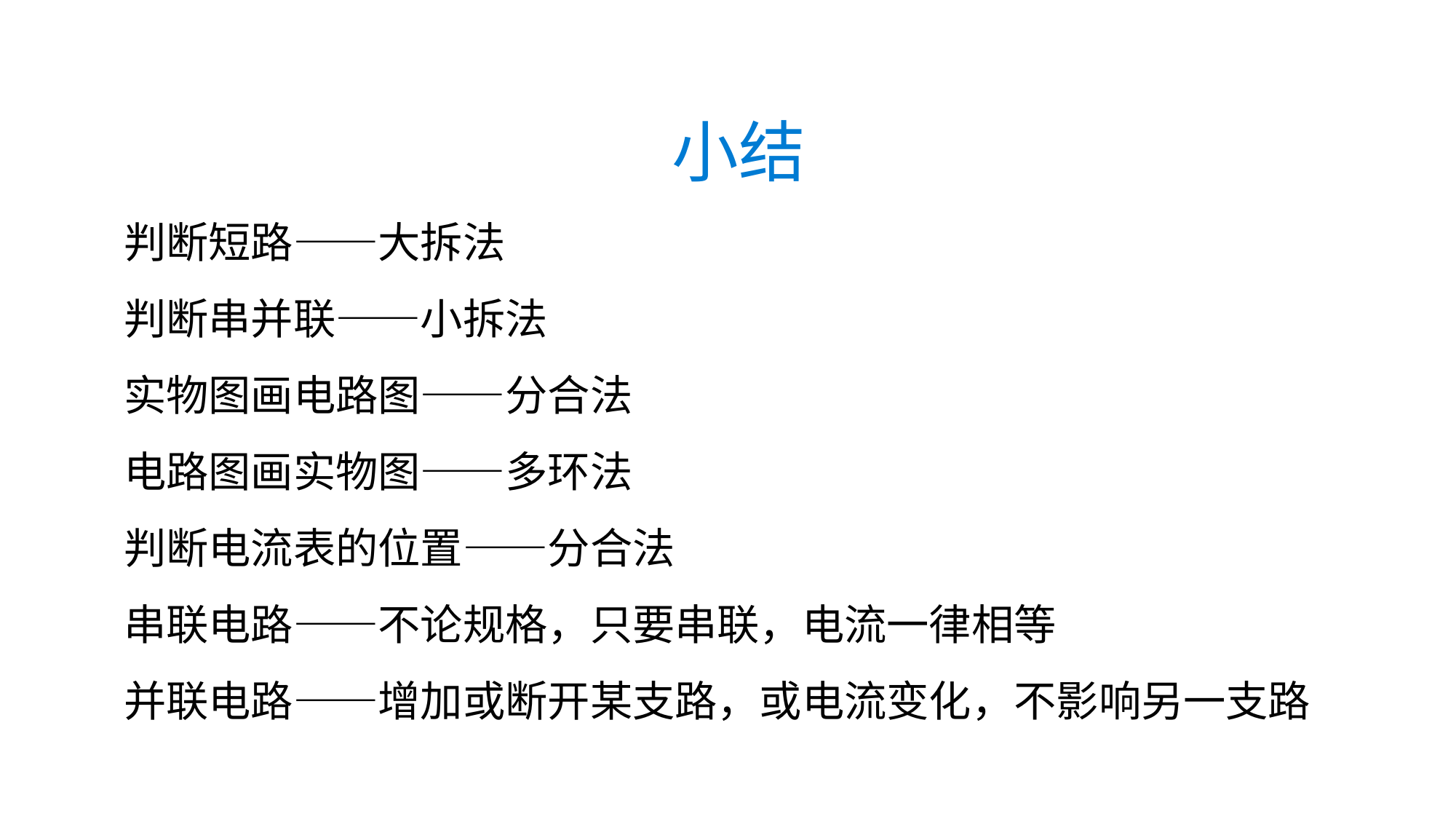

小结
判断短路——大拆法
判断串并联——小拆法
实物图画电路图——分合法
电路图画实物图——多环法
判断电流表的位置——分合法
串联电路——不论规格，只要串联，电流一律相等
并联电路——增加或断开某支路，或电流变化，不影响另一支路